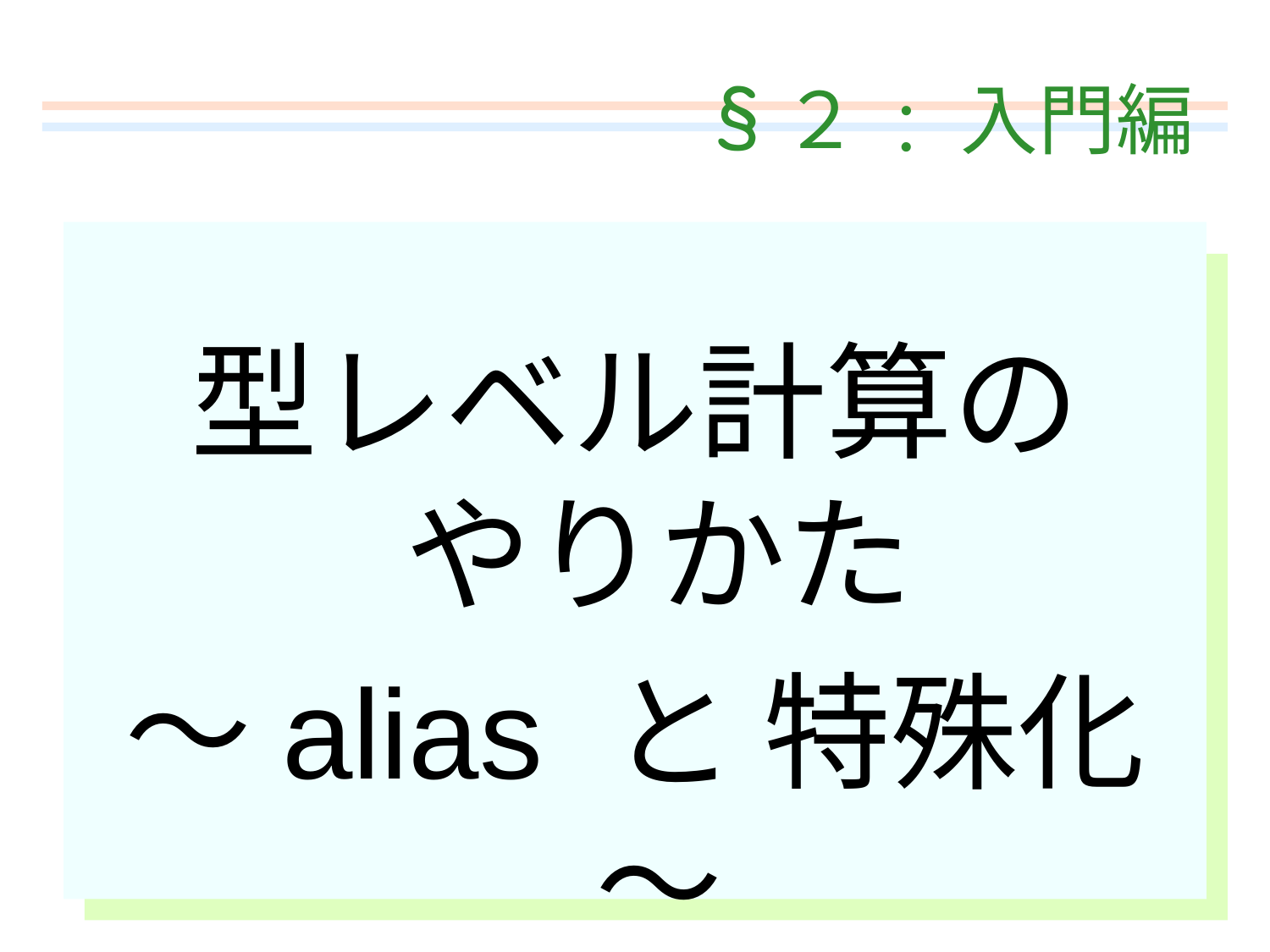

# §２ : 入門編

型レベル計算の
やりかた
～alias と 特殊化～